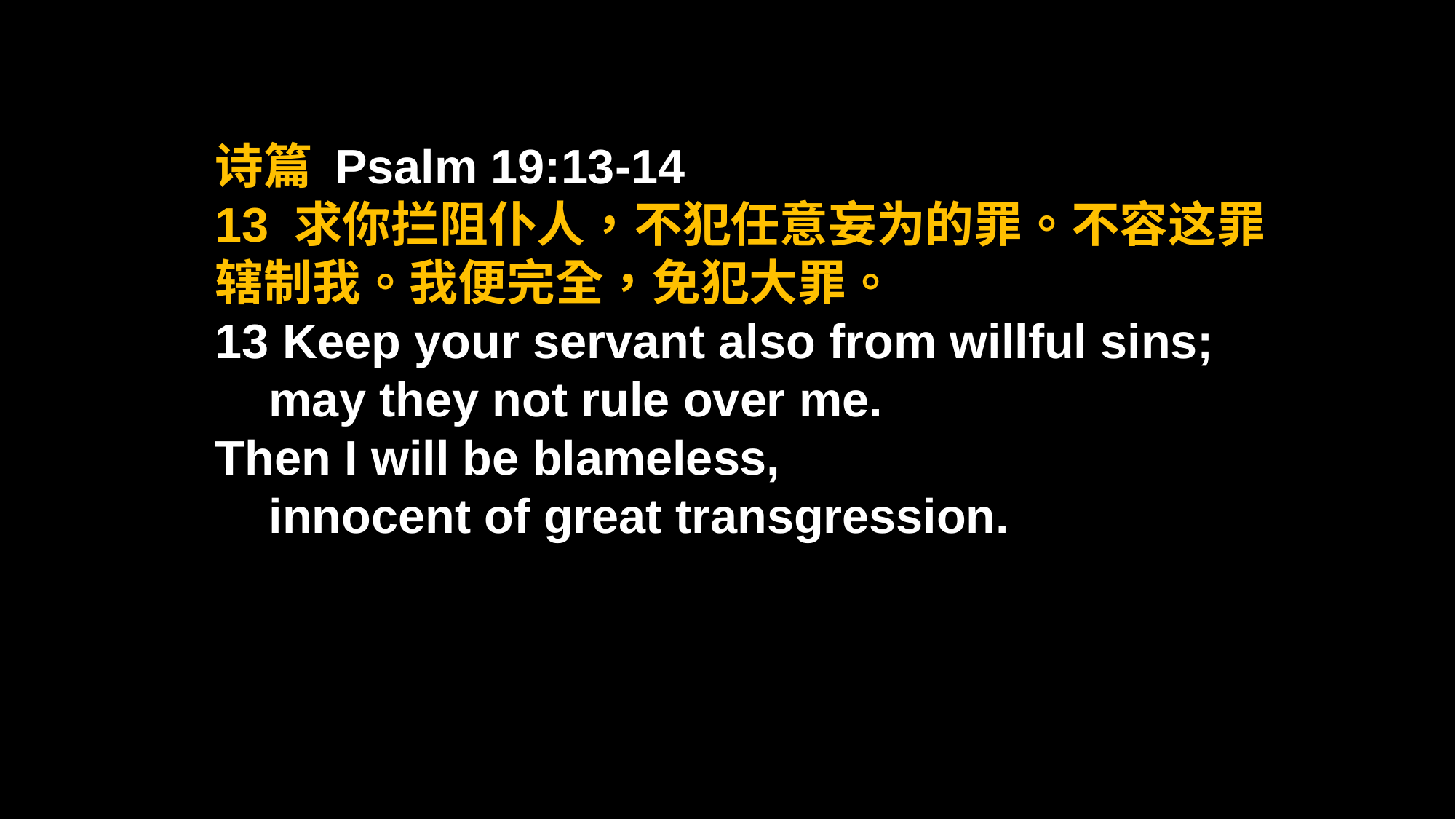

诗篇 Psalm 19:13-14
13 求你拦阻仆人，不犯任意妄为的罪。不容这罪辖制我。我便完全，免犯大罪。
13 Keep your servant also from willful sins;
    may they not rule over me.
Then I will be blameless,
    innocent of great transgression.